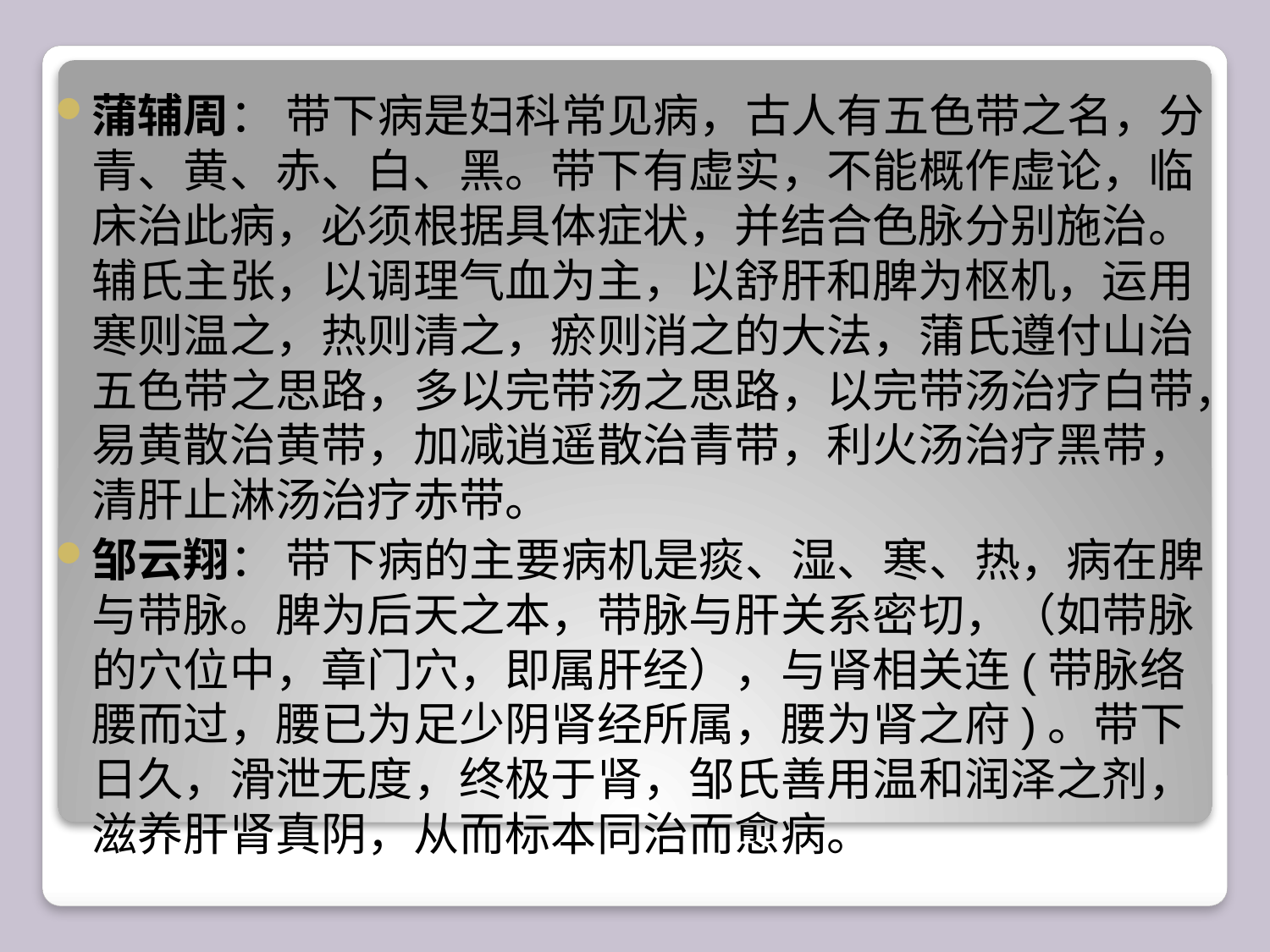

蒲辅周： 带下病是妇科常见病，古人有五色带之名，分青、黄、赤、白、黑。带下有虚实，不能概作虚论，临床治此病，必须根据具体症状，并结合色脉分别施治。辅氏主张，以调理气血为主，以舒肝和脾为枢机，运用寒则温之，热则清之，瘀则消之的大法，蒲氏遵付山治五色带之思路，多以完带汤之思路，以完带汤治疗白带，易黄散治黄带，加减逍遥散治青带，利火汤治疗黑带，清肝止淋汤治疗赤带。
邹云翔： 带下病的主要病机是痰、湿、寒、热，病在脾与带脉。脾为后天之本，带脉与肝关系密切，（如带脉的穴位中，章门穴，即属肝经），与肾相关连(带脉络腰而过，腰已为足少阴肾经所属，腰为肾之府)。带下日久，滑泄无度，终极于肾，邹氏善用温和润泽之剂，滋养肝肾真阴，从而标本同治而愈病。